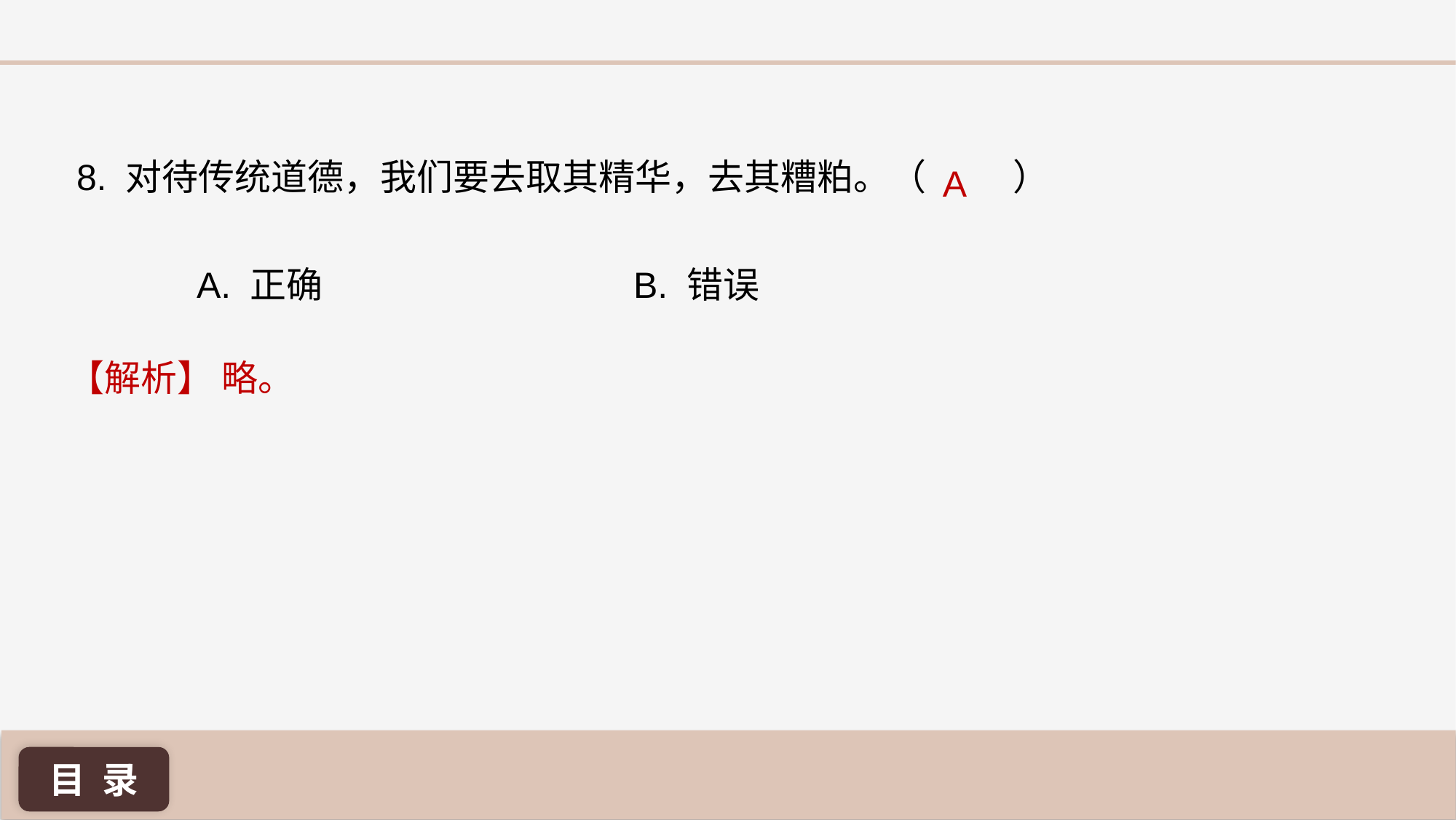

8. 对待传统道德，我们要去取其精华，去其糟粕。（	 ）
A
A. 正确 			B. 错误
【解析】 略。